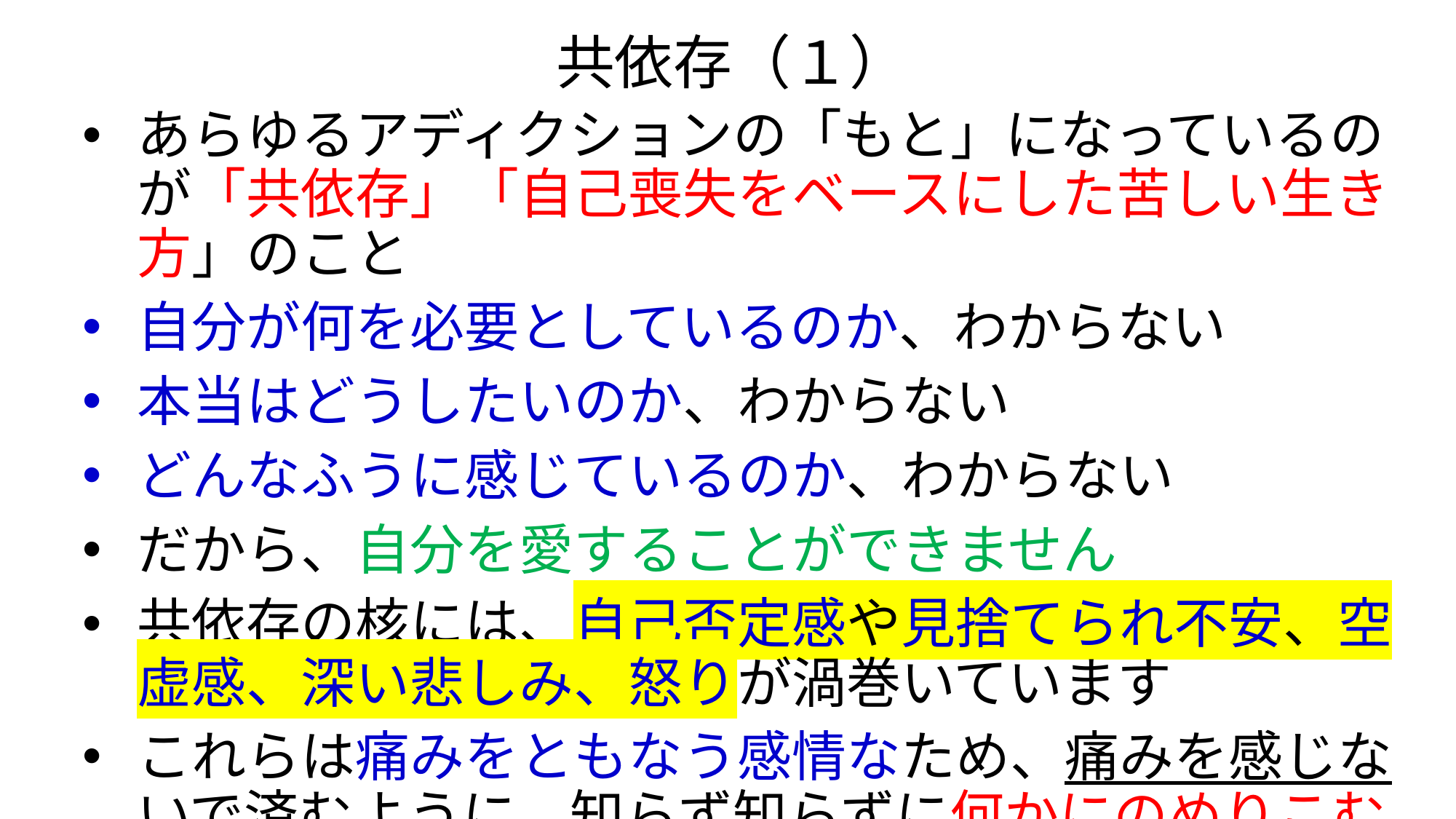

# 共依存（１）
あらゆるアディクションの「もと」になっているのが「共依存」「自己喪失をベースにした苦しい生き方」のこと
自分が何を必要としているのか、わからない
本当はどうしたいのか、わからない
どんなふうに感じているのか、わからない
だから、自分を愛することができません
共依存の核には、自己否定感や見捨てられ不安、空虚感、深い悲しみ、怒りが渦巻いています
これらは痛みをともなう感情なため、痛みを感じないで済むように、知らず知らずに何かにのめりこむ